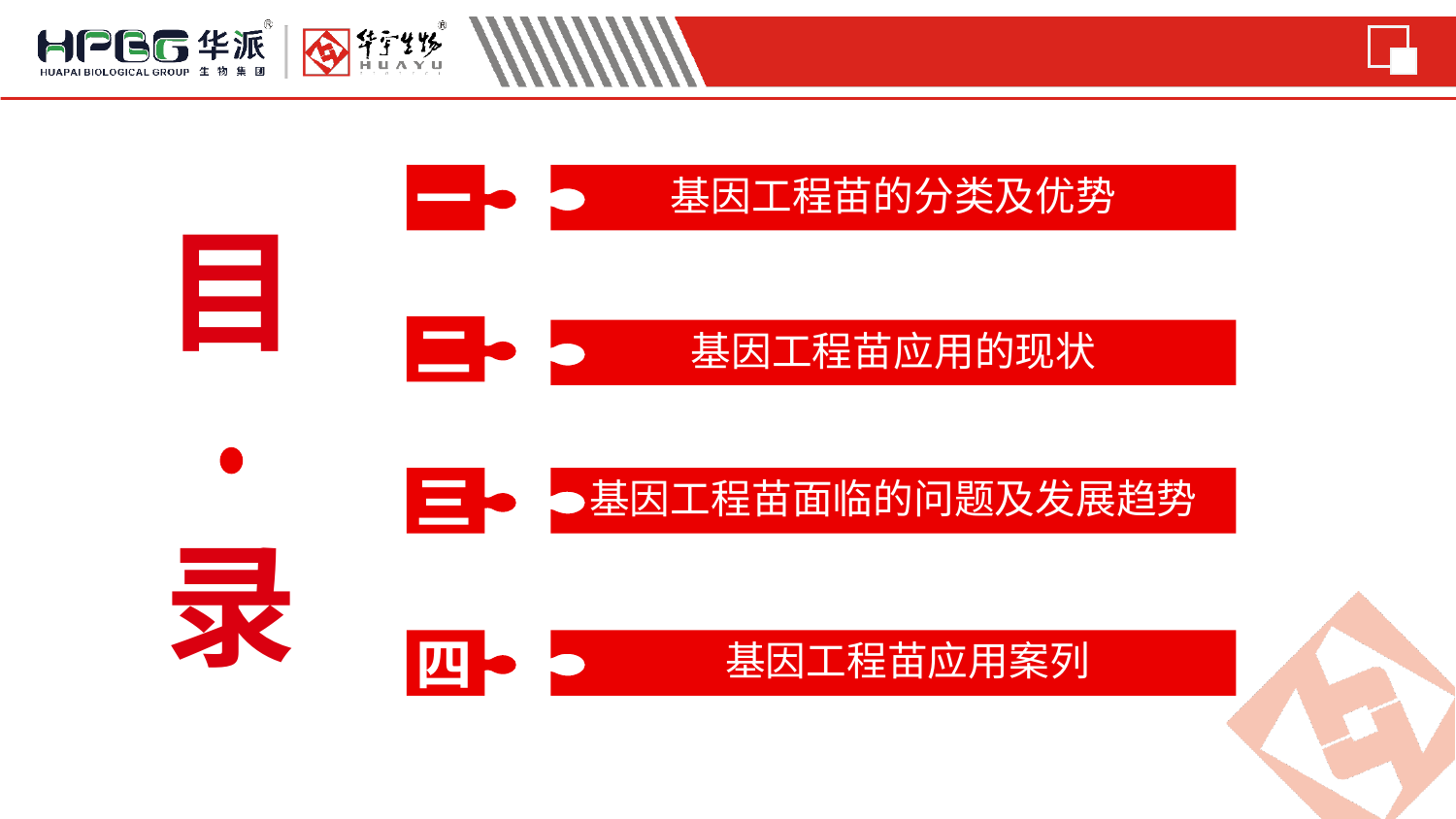

一
基因工程苗的分类及优势
目

录
二
基因工程苗应用的现状
三
基因工程苗面临的问题及发展趋势
四
 基因工程苗应用案列